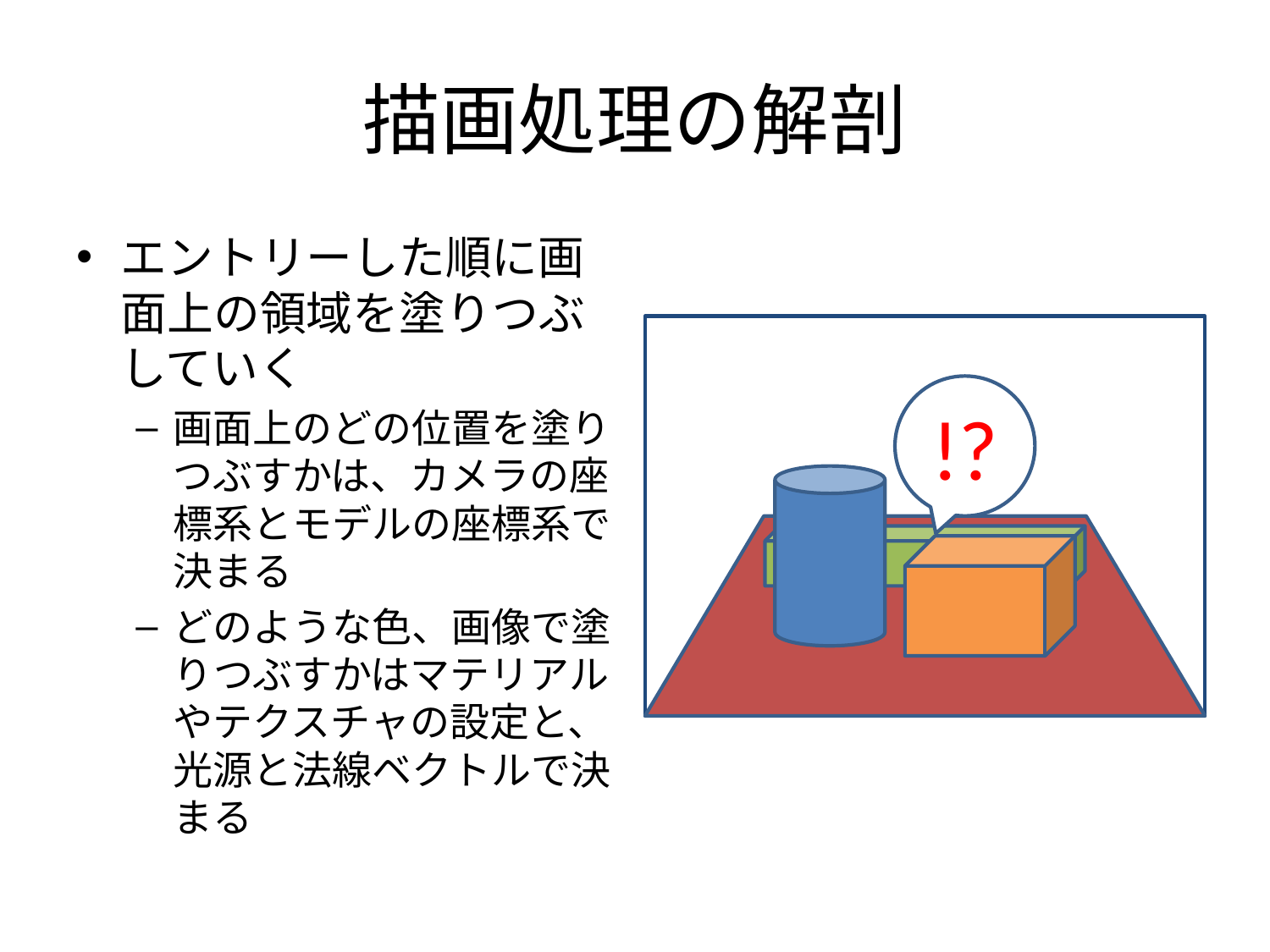

# 描画処理の解剖
エントリーした順に画面上の領域を塗りつぶしていく
画面上のどの位置を塗りつぶすかは、カメラの座標系とモデルの座標系で決まる
どのような色、画像で塗りつぶすかはマテリアルやテクスチャの設定と、光源と法線ベクトルで決まる

!?